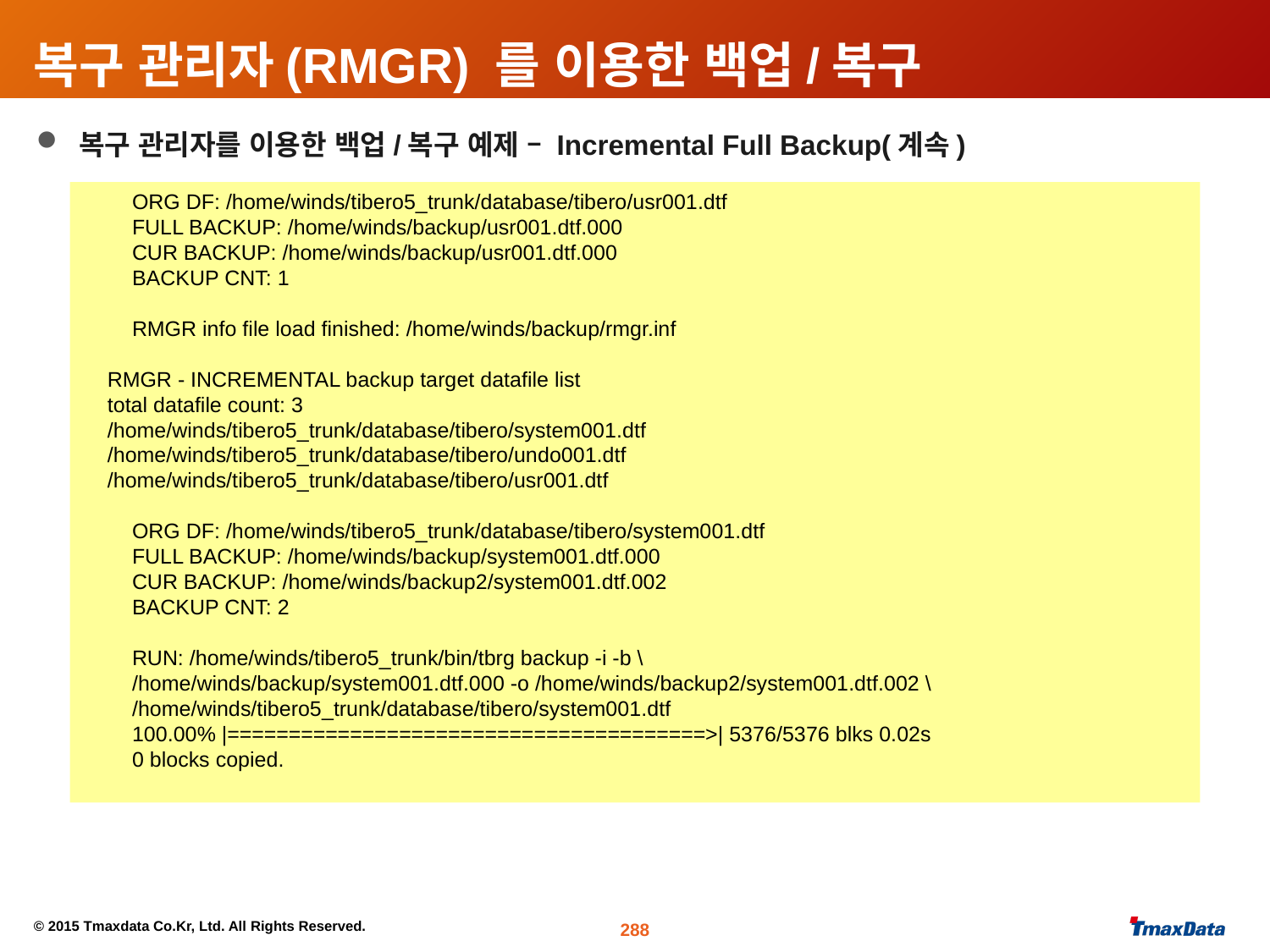

# 복구 관리자(RMGR) 를 이용한 백업/복구
 복구 관리자를 이용한 백업/복구 예제 – Incremental Full Backup(계속)
ORG DF: /home/winds/tibero5_trunk/database/tibero/usr001.dtf
FULL BACKUP: /home/winds/backup/usr001.dtf.000
CUR BACKUP: /home/winds/backup/usr001.dtf.000
BACKUP CNT: 1

RMGR info file load finished: /home/winds/backup/rmgr.inf

RMGR - INCREMENTAL backup target datafile list
total datafile count: 3
/home/winds/tibero5_trunk/database/tibero/system001.dtf
/home/winds/tibero5_trunk/database/tibero/undo001.dtf
/home/winds/tibero5_trunk/database/tibero/usr001.dtf

ORG DF: /home/winds/tibero5_trunk/database/tibero/system001.dtf
FULL BACKUP: /home/winds/backup/system001.dtf.000
CUR BACKUP: /home/winds/backup2/system001.dtf.002
BACKUP CNT: 2

RUN: /home/winds/tibero5_trunk/bin/tbrg backup -i -b \
/home/winds/backup/system001.dtf.000 -o /home/winds/backup2/system001.dtf.002 \
/home/winds/tibero5_trunk/database/tibero/system001.dtf
100.00% |=======================================>| 5376/5376 blks 0.02s
0 blocks copied.